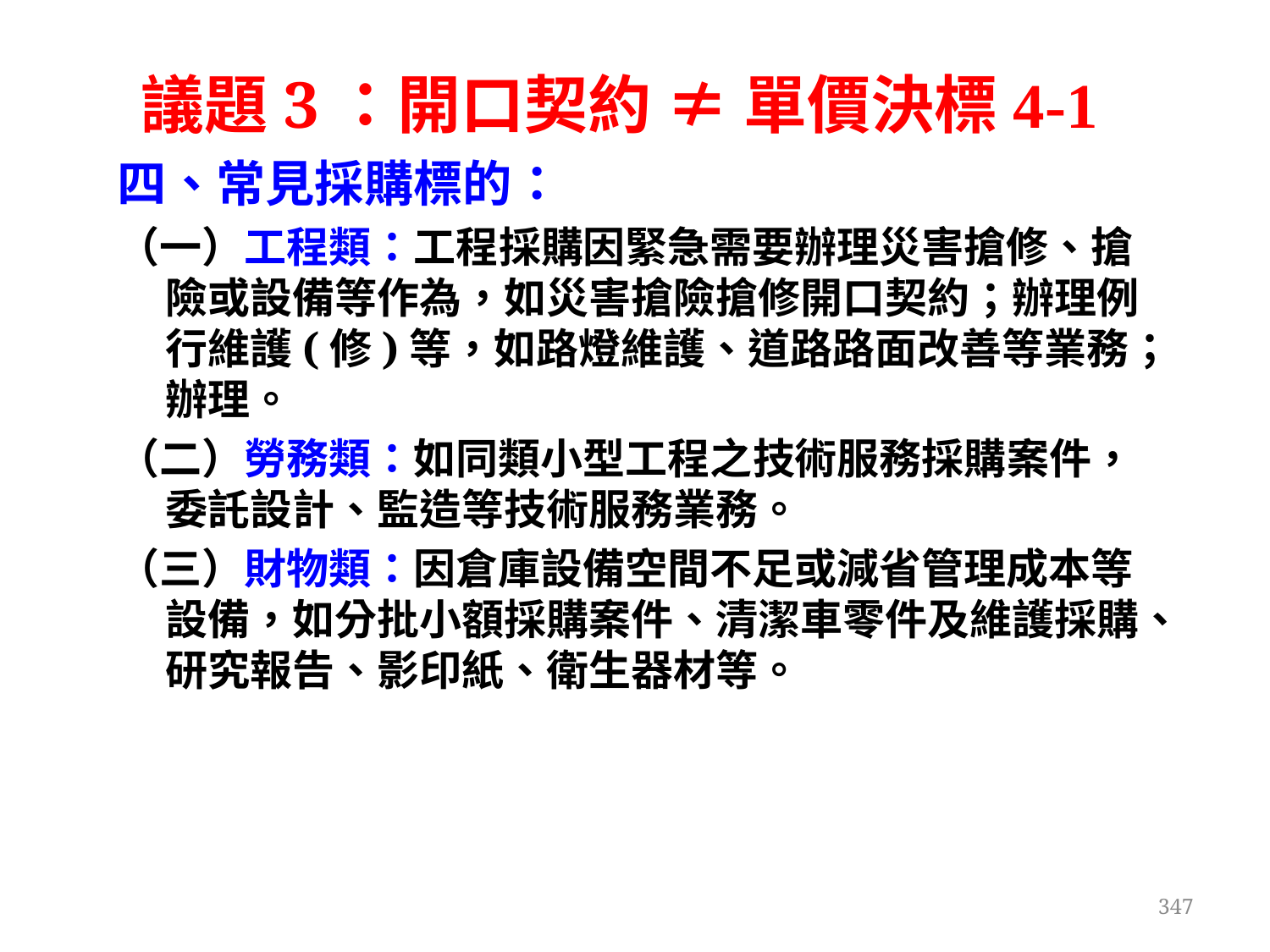

# 議題3：開口契約 ≠ 單價決標4-1
四、常見採購標的：
（一）工程類：工程採購因緊急需要辦理災害搶修、搶險或設備等作為，如災害搶險搶修開口契約；辦理例行維護(修)等，如路燈維護、道路路面改善等業務；辦理。
（二）勞務類：如同類小型工程之技術服務採購案件，委託設計、監造等技術服務業務。
（三）財物類：因倉庫設備空間不足或減省管理成本等設備，如分批小額採購案件、清潔車零件及維護採購、研究報告、影印紙、衛生器材等。
347